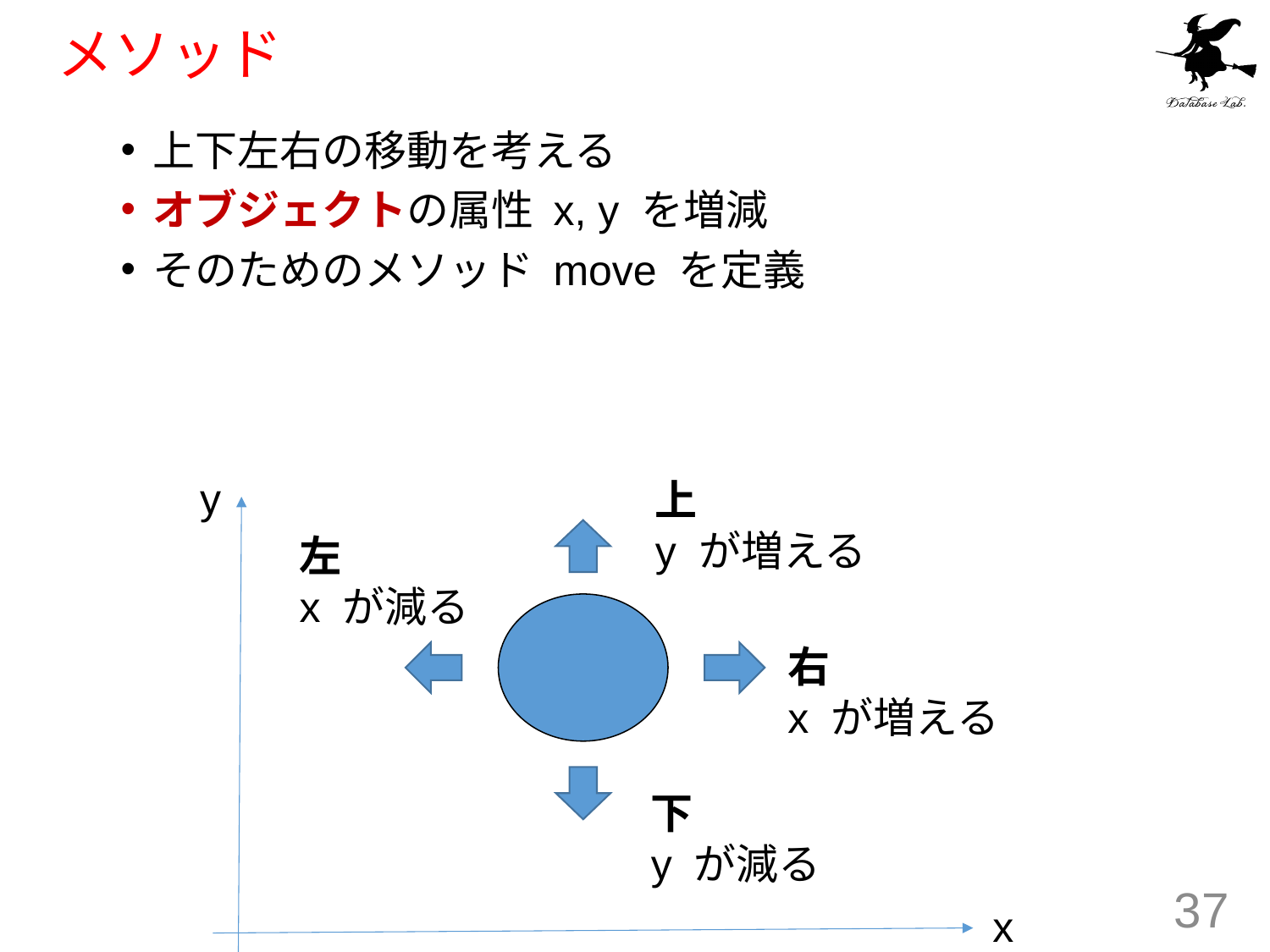

# メソッド
上下左右の移動を考える
オブジェクトの属性 x, y を増減
そのためのメソッド move を定義

y
上
y が増える

左
x が減る

右
x が増える

下
y が減る
37
x